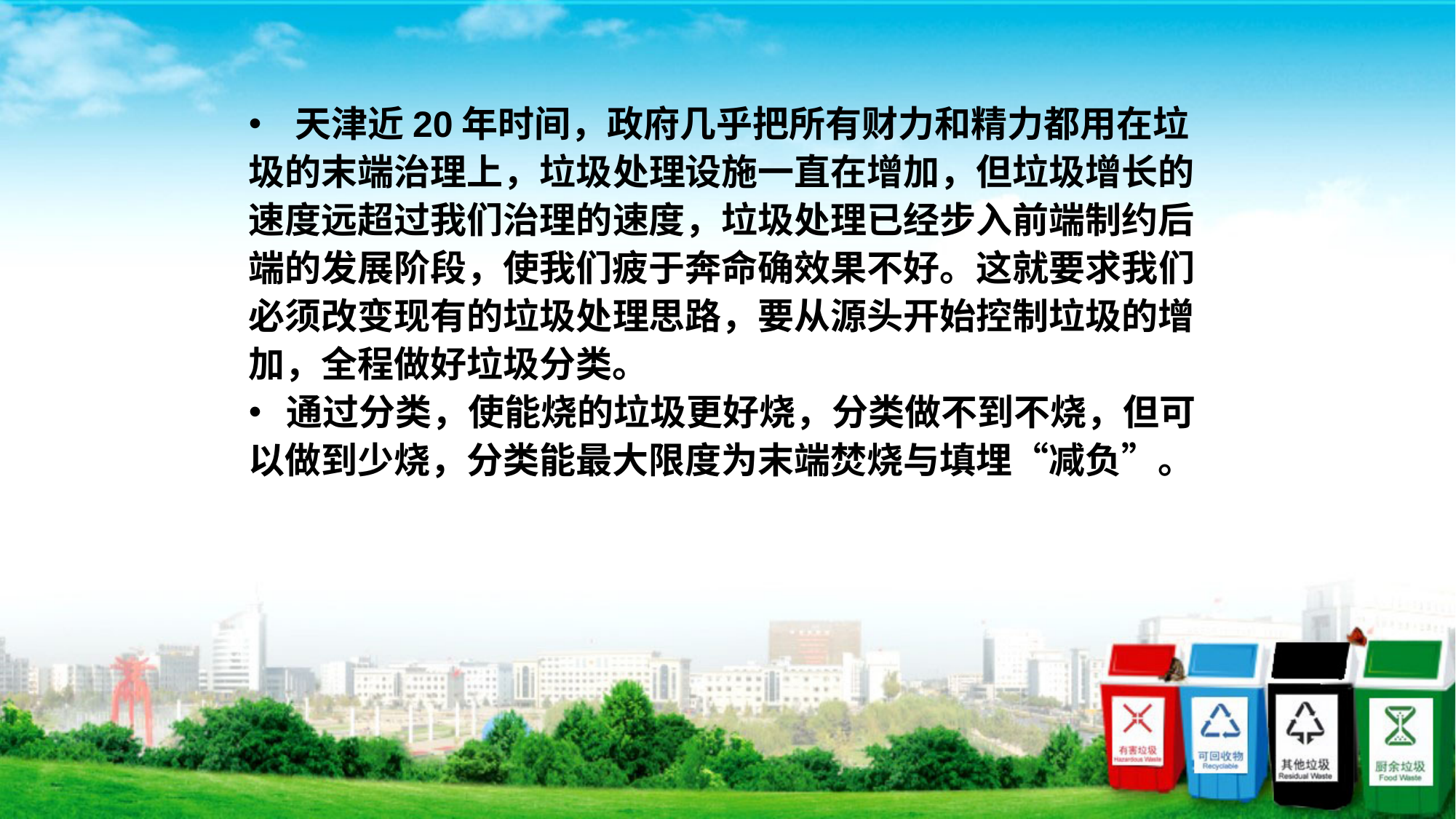

天津近20年时间，政府几乎把所有财力和精力都用在垃圾的末端治理上，垃圾处理设施一直在增加，但垃圾增长的速度远超过我们治理的速度，垃圾处理已经步入前端制约后端的发展阶段，使我们疲于奔命确效果不好。这就要求我们必须改变现有的垃圾处理思路，要从源头开始控制垃圾的增加，全程做好垃圾分类。
  通过分类，使能烧的垃圾更好烧，分类做不到不烧，但可以做到少烧，分类能最大限度为末端焚烧与填埋“减负”。